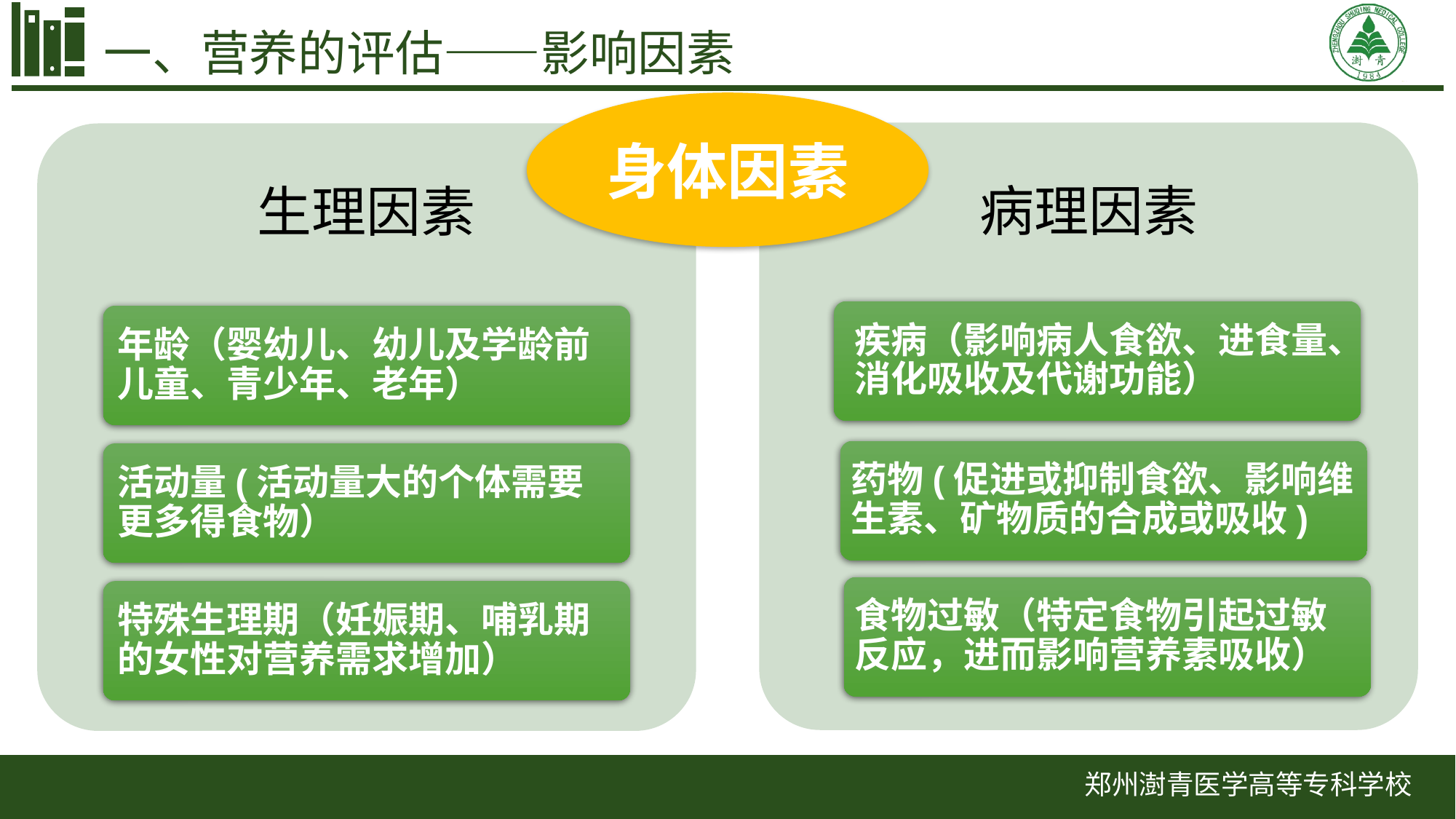

# 一、营养的评估——影响因素
身体因素

病理因素
生理因素
年龄（婴幼儿、幼儿及学龄前儿童、青少年、老年）
活动量(活动量大的个体需要更多得食物）
特殊生理期（妊娠期、哺乳期的女性对营养需求增加）

疾病（影响病人食欲、进食量、消化吸收及代谢功能）

药物(促进或抑制食欲、影响维生素、矿物质的合成或吸收)

食物过敏（特定食物引起过敏反应，进而影响营养素吸收）
郑州澍青医学高等专科学校